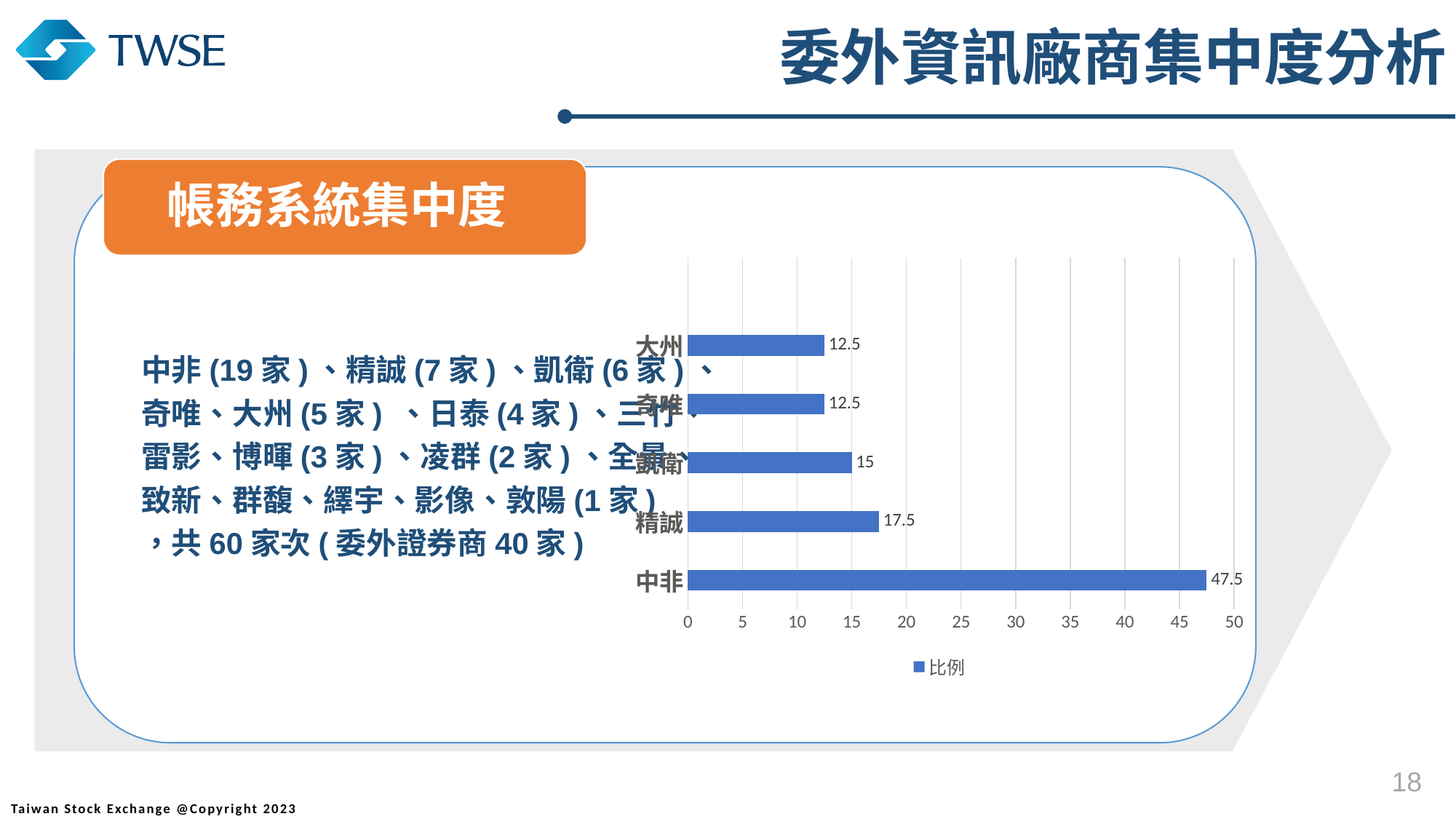

委外資訊廠商集中度分析

帳務系統集中度

中非(19家)、精誠(7家)、凱衛(6家)、
奇唯、大州(5家) 、日泰(4家)、三竹、
雷影、博暉(3家)、凌群(2家)、全景、
致新、群馥、繹宇、影像、敦陽(1家)
，共60家次(委外證券商40家)

### Chart

| Category | 比例 |
|---|---|
| 中非 | 47.5 |
| 精誠 | 17.5 |
| 凱衛 | 15.0 |
| 奇唯 | 12.5 |
| 大州 | 12.5 |
18